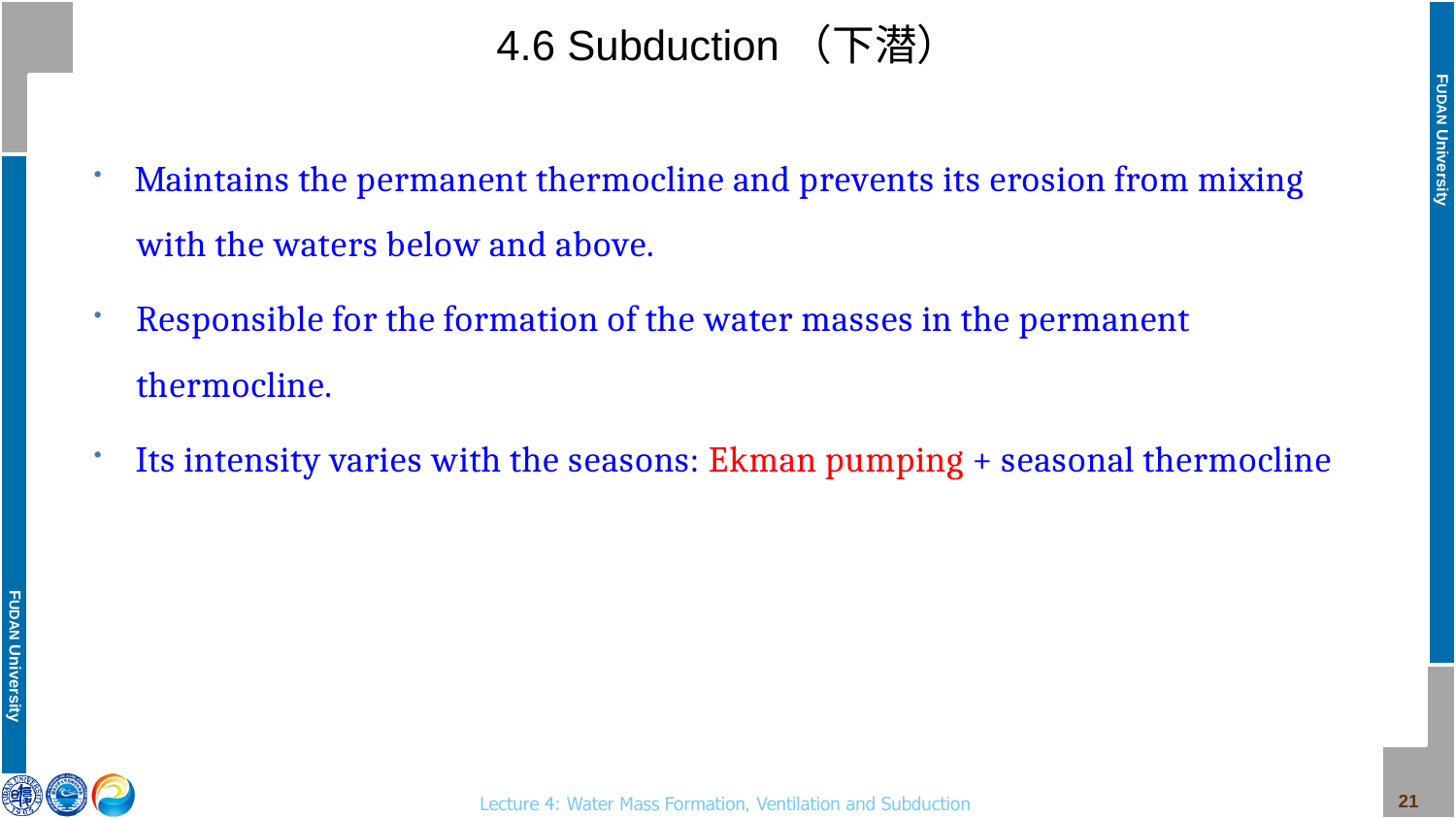

# 4.6 Subduction（下潜）
Maintains the permanent thermocline and prevents its erosion from mixing with the waters below and above.
Responsible for the formation of the water masses in the permanent thermocline.
Its intensity varies with the seasons: Ekman pumping + seasonal thermocline